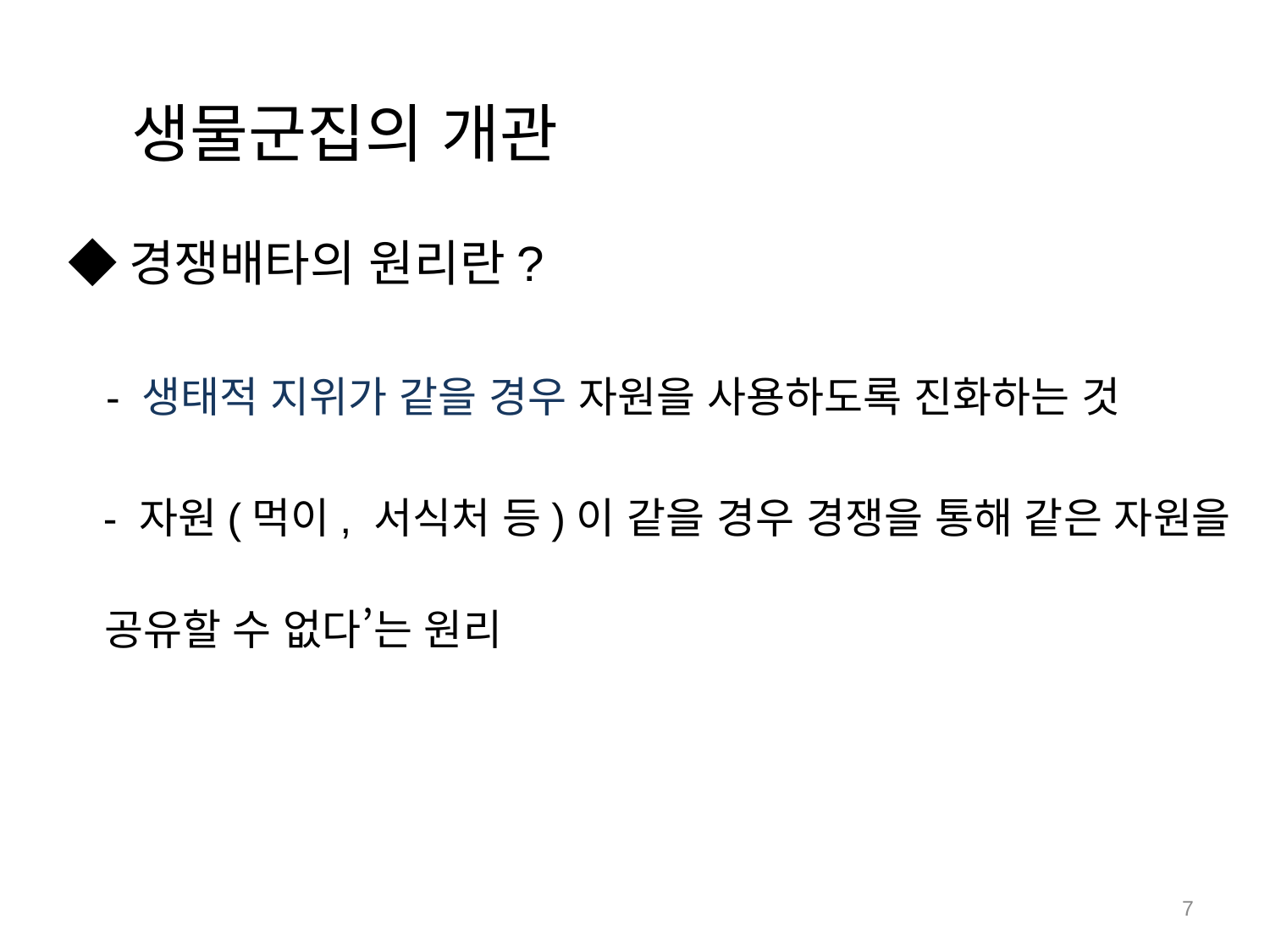

# 생물군집의 개관
◆경쟁배타의 원리란?
   - 생태적 지위가 같을 경우 자원을 사용하도록 진화하는 것
   - 자원(먹이, 서식처 등)이 같을 경우 경쟁을 통해 같은 자원을 공유할 수 없다’는 원리

7